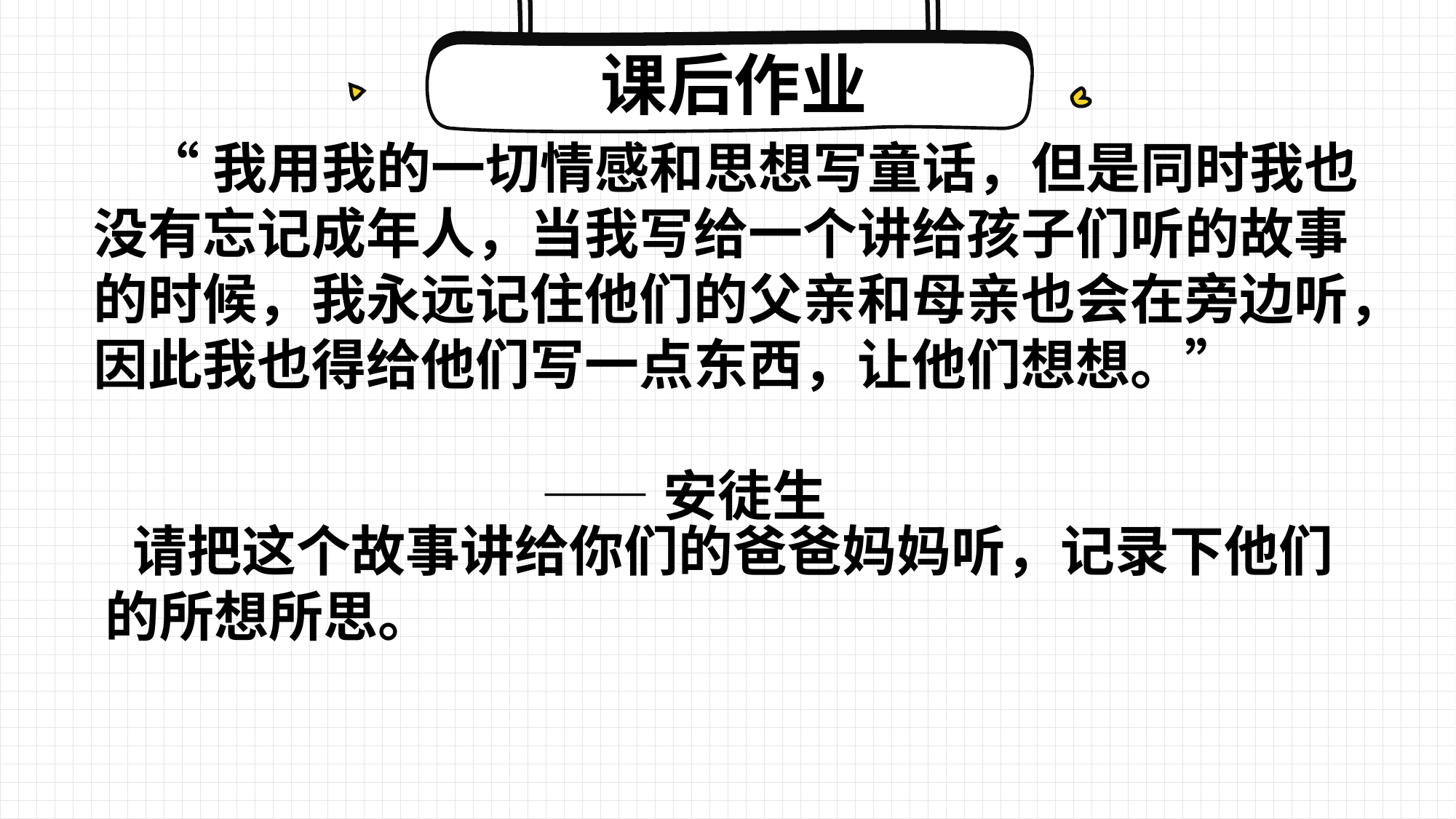

课后作业
  “我用我的一切情感和思想写童话，但是同时我也没有忘记成年人，当我写给一个讲给孩子们听的故事的时候，我永远记住他们的父亲和母亲也会在旁边听，因此我也得给他们写一点东西，让他们想想。”
                                  ——安徒生

请把这个故事讲给你们的爸爸妈妈听，记录下他们的所想所思。